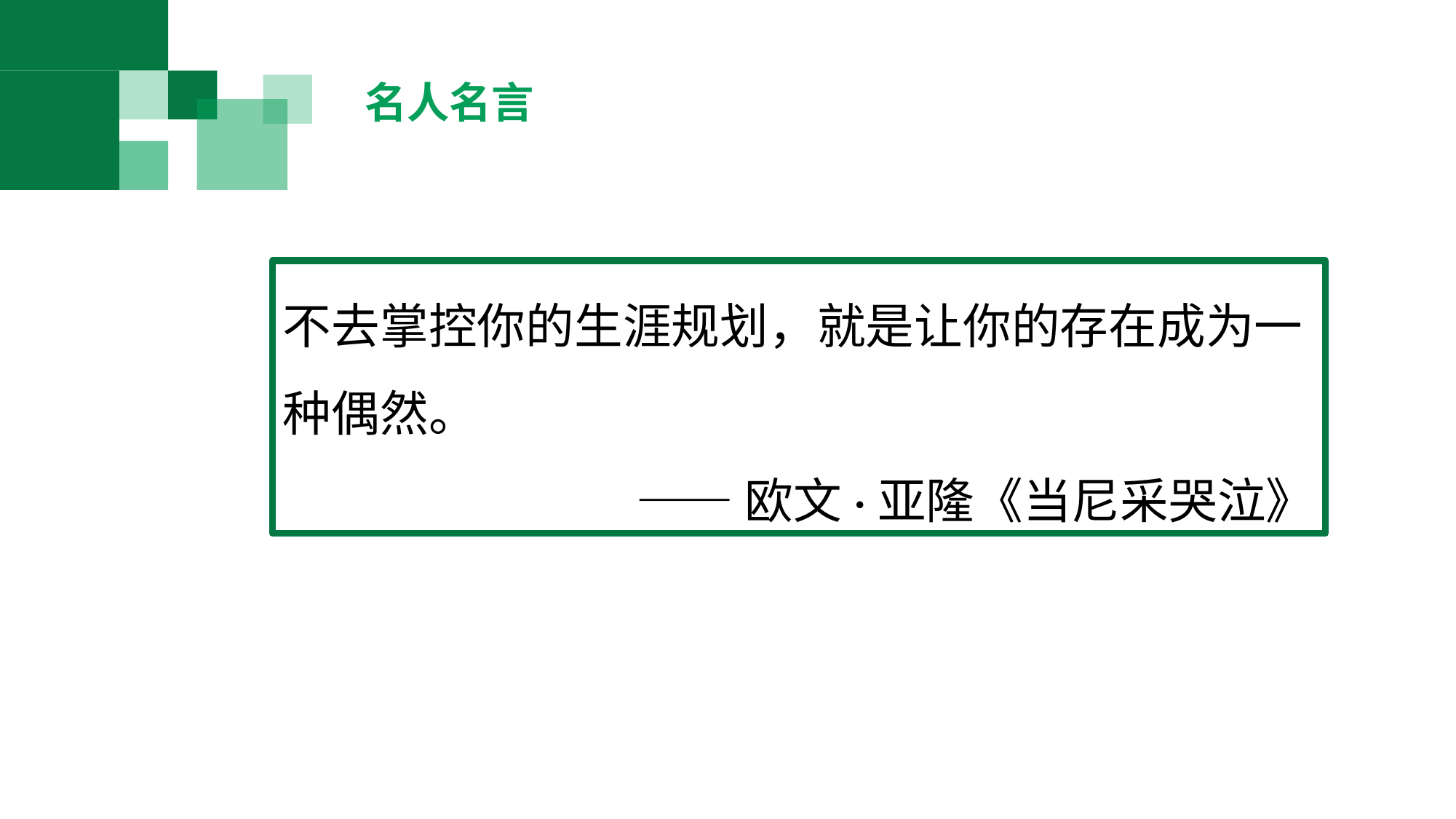

名人名言
不去掌控你的生涯规划，就是让你的存在成为一种偶然。
——欧文·亚隆《当尼采哭泣》